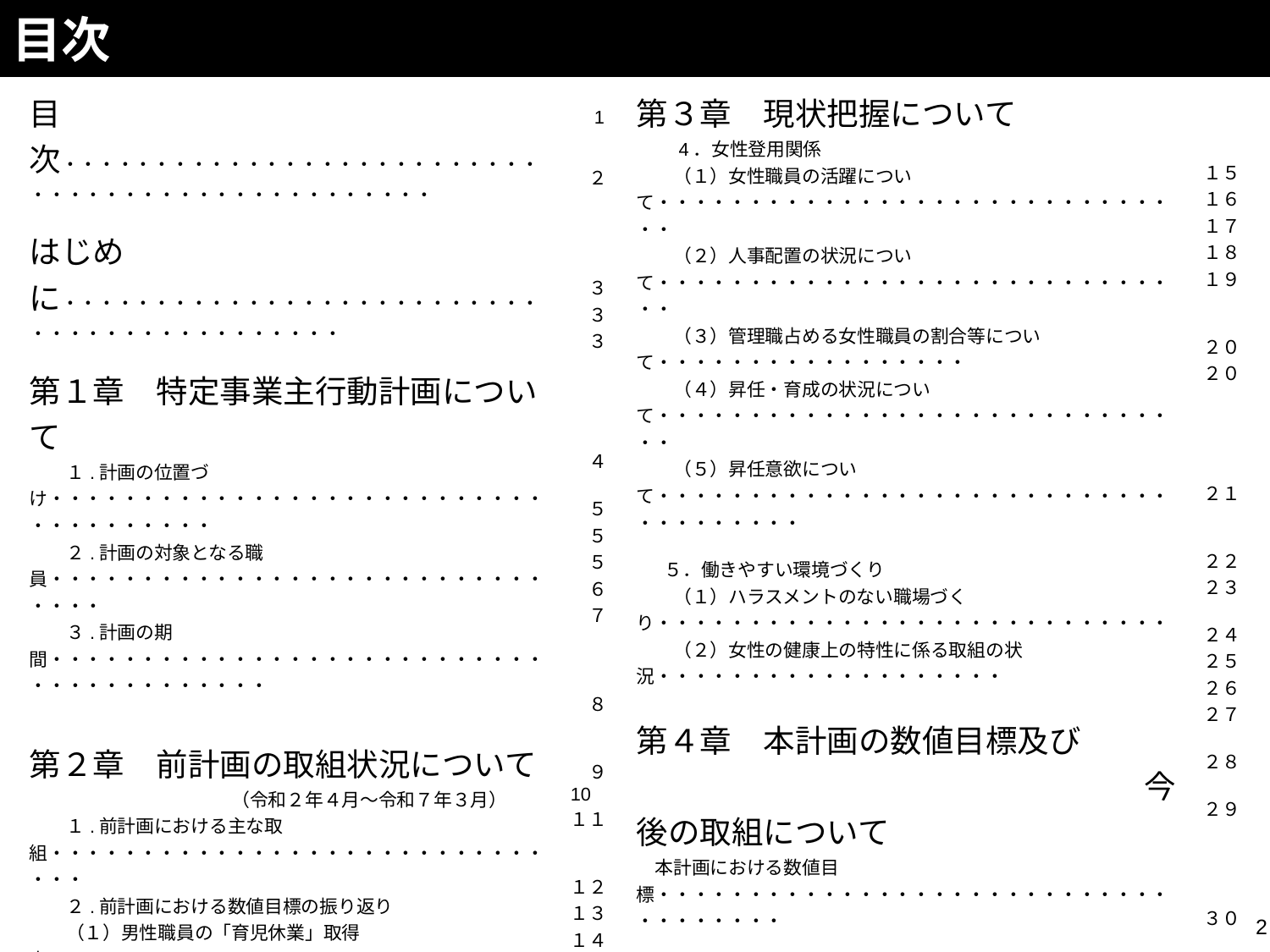

目次
| 目次・・・・・・・・・・・・・・・・・・・・・・・・・・・・・・・・・・・・・・・・・・・・・・・・ はじめに・・・・・・・・・・・・・・・・・・・・・・・・・・・・・・・・・・・・・・・・・・・ 第１章　特定事業主行動計画について　　 　　１.計画の位置づけ・・・・・・・・・・・・・・・・・・・・・・・・・・・・・・・・・・・・・　　 　　２.計画の対象となる職員・・・・・・・・・・・・・・・・・・・・・・・・・・・・・・・　　 　　３.計画の期間・・・・・・・・・・・・・・・・・・・・・・・・・・・・・・・・・・・・・・・・ 第２章　前計画の取組状況について 　　　　　　　　　　　（令和２年４月～令和７年３月） 　　１.前計画における主な取組・・・・・・・・・・・・・・・・・・・・・・・・・・・・・・ 　　２.前計画における数値目標の振り返り 　　（１）男性職員の「育児休業」取得率・・・・・・・・・・・・・・・・・・・・・ 　　（２）男性職員の「育児参加休暇」取得率・・・・・・・・・・・・・・・・・ 　　（３）職員１人あたりの年次休暇の平均取得日数・・・・・・・・・・・ 　　（４）課長級以上に占める女性職員の割合・・・・・・・・・・・・・・・・ 　　（５）主査級以上に占める女性職員の割合・・・・・・・・・・・・・・・・ 第３章　現状把握について　 　　１.採用関係・・・・・・・・・・・・・・・・・・・・・・・・・・・・・・・・・・・・・・・・・・・　 　　２.継続就業及び仕事とプライベートの両立関係　 　　（１）継続勤務年数について・・・・・・・・・・・・・・・・・・・・・・・・・・・・ 　　（２）育児休業について・・・・・・・・・・・・・・・・・・・・・・・・・・・・・・・・ 　　（３）子育てに活用できる休暇制度等の男性職員の利用について 　　3.働き方改革関係 　　（１）時間外勤務の状況について・・・・・・・・・・・・・・・・・・・・・・・・・ 　 （2）年次休暇の消化率及び平均取得日数について・・・・・・・・・ 　（３）テレワークや勤務時間の柔軟な運用について・・・・・・・・・・・ | 1 　２　 　３ 　３ 　３ 　４ 　５ 　５ 　５ 　６ 　７ 　８ 　９ 10 １１ １２ １３ １４ | 第３章　現状把握について　 　　4．女性登用関係 　　（１）女性職員の活躍について・・・・・・・・・・・・・・・・・・・・・・・・・・・・・・ 　　（２）人事配置の状況について・・・・・・・・・・・・・・・・・・・・・・・・・・・・・・ 　　（３）管理職占める女性職員の割合等について・・・・・・・・・・・・・・・・・ 　　（４）昇任・育成の状況について・・・・・・・・・・・・・・・・・・・・・・・・・・・・・・ 　　（５）昇任意欲について・・・・・・・・・・・・・・・・・・・・・・・・・・・・・・・・・・・・・ 　５．働きやすい環境づくり 　　（１）ハラスメントのない職場づくり・・・・・・・・・・・・・・・・・・・・・・・・・・・・ 　　（２）女性の健康上の特性に係る取組の状況・・・・・・・・・・・・・・・・・・・ 　　 第４章　本計画の数値目標及び 　　　　　　　　　　　　　　　　今後の取組について 　本計画における数値目標・・・・・・・・・・・・・・・・・・・・・・・・・・・・・・・・・・・・ 　　１．継続就業及び仕事とプライベートの両立関係 　　　　　　　　　　　　　　　　　　　　　　　　　（働き方改革関係含む）・・・・・・・・・・・・・ 　　２．採用関係・・・・・・・・・・・・・・・・・・・・・・・・・・・・・・・・・・・・・・・・・・・・・・ 　　３．女性登用関係 　　　人事配置について・・・・・・・・・・・・・・・・・・・・・・・・・・・・・・・・・・・・・・・・ 　　　昇任意欲について・・・・・・・・・・・・・・・・・・・・・・・・・・・・・・・・・・・・・・・・ 　　　昇任管理について・・・・・・・・・・・・・・・・・・・・・・・・・・・・・・・・・・・・・・・・ 　　４．女性の健康上の特性関係・・・・・・・・・・・・・・・・・・・・・・・・・・・・・・・・ 　　新規または重点をおいて検討する取組内容・・・・・・・・・・・・・・・・・・・・ 第5章　進行管理について・・・・・・・・・・・・ 【資料編】 　　１．その他現状の数値について・・・・・・・・・・・・・・・・・・・・・・・・・・・・・・ | １５ １６ １７ １８ １９ ２０ ２０ ２１ ２２ ２３ ２４ ２５ ２６ ２７ ２８ ２９ ３０ |
| --- | --- | --- | --- |
2